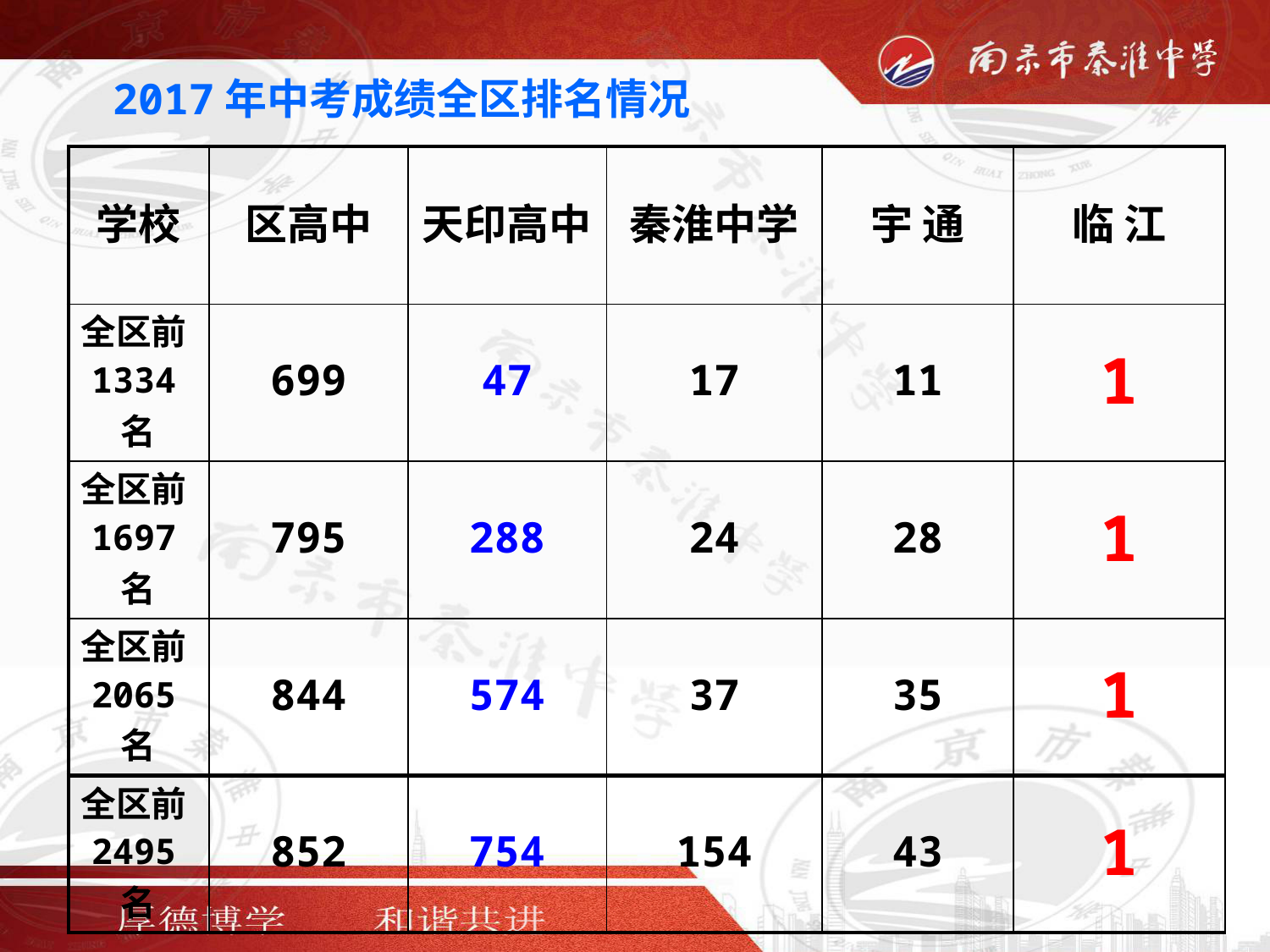

2017年中考成绩全区排名情况
| 学校 | 区高中 | 天印高中 | 秦淮中学 | 宇 通 | 临 江 |
| --- | --- | --- | --- | --- | --- |
| 全区前1334名 | 699 | 47 | 17 | 11 | 1 |
| 全区前1697名 | 795 | 288 | 24 | 28 | 1 |
| 全区前2065名 | 844 | 574 | 37 | 35 | 1 |
| 全区前2495名 | 852 | 754 | 154 | 43 | 1 |